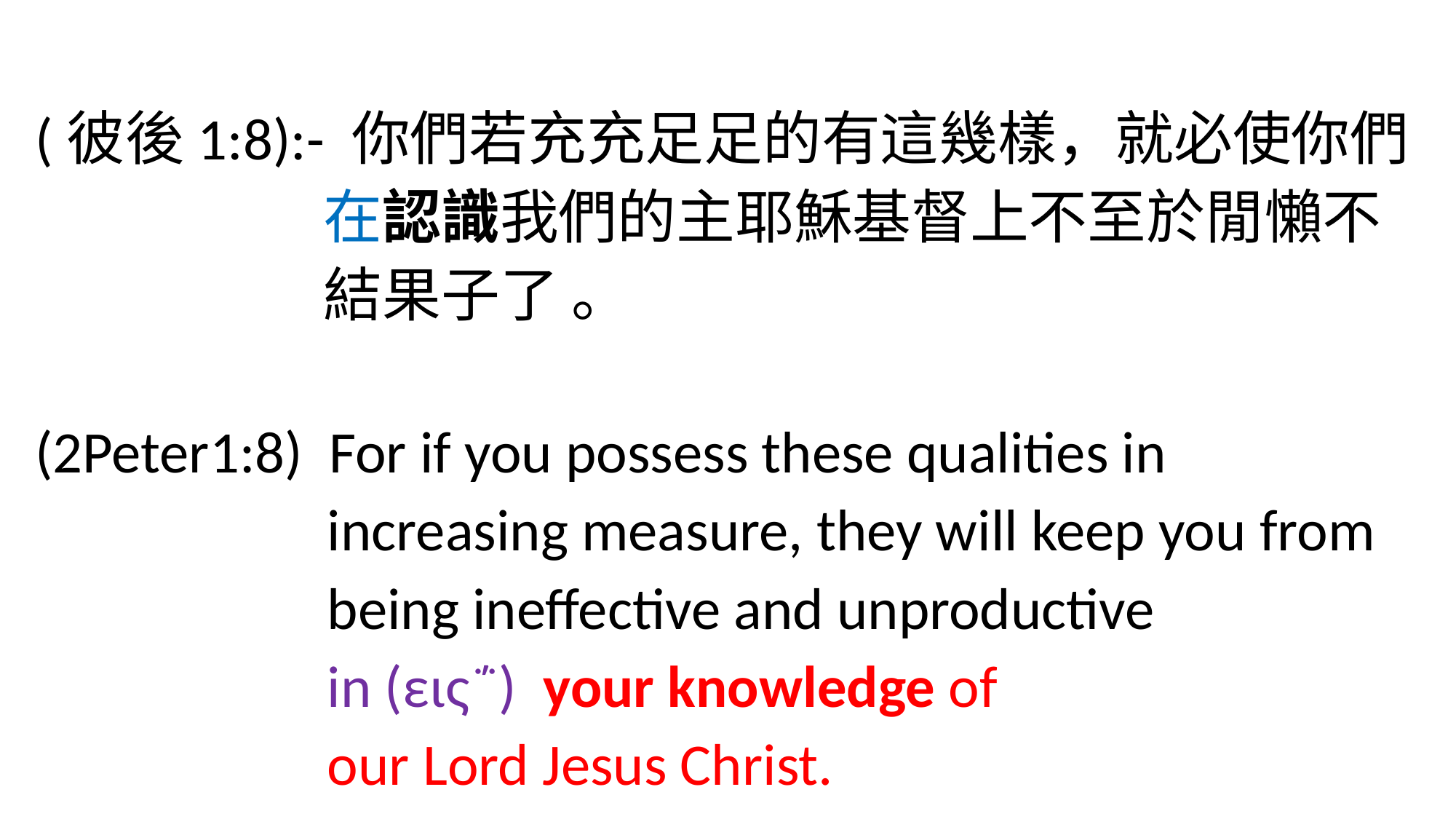

(彼後1:8):- 你們若充充足足的有這幾樣，就必使你們
                     在認識我們的主耶穌基督上不至於閒懶不
                     結果子了 。

(2Peter1:8)  For if you possess these qualities in
                      increasing measure, they will keep you from
                      being ineffective and unproductive
                      in (εις΅)  your knowledge of
                      our Lord Jesus Christ.